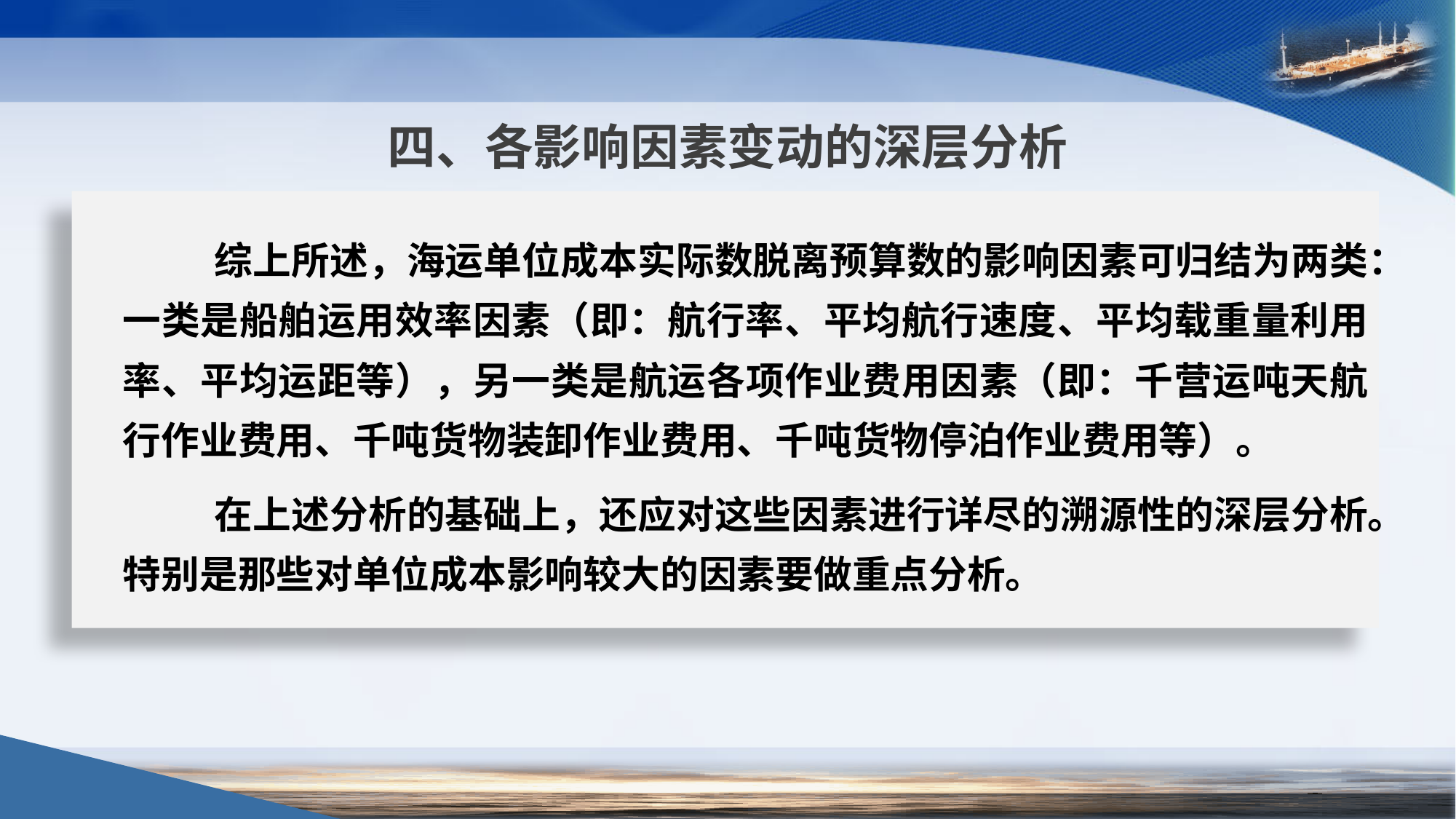

四、各影响因素变动的深层分析
综上所述，海运单位成本实际数脱离预算数的影响因素可归结为两类：一类是船舶运用效率因素（即：航行率、平均航行速度、平均载重量利用率、平均运距等），另一类是航运各项作业费用因素（即：千营运吨天航行作业费用、千吨货物装卸作业费用、千吨货物停泊作业费用等）。
在上述分析的基础上，还应对这些因素进行详尽的溯源性的深层分析。特别是那些对单位成本影响较大的因素要做重点分析。